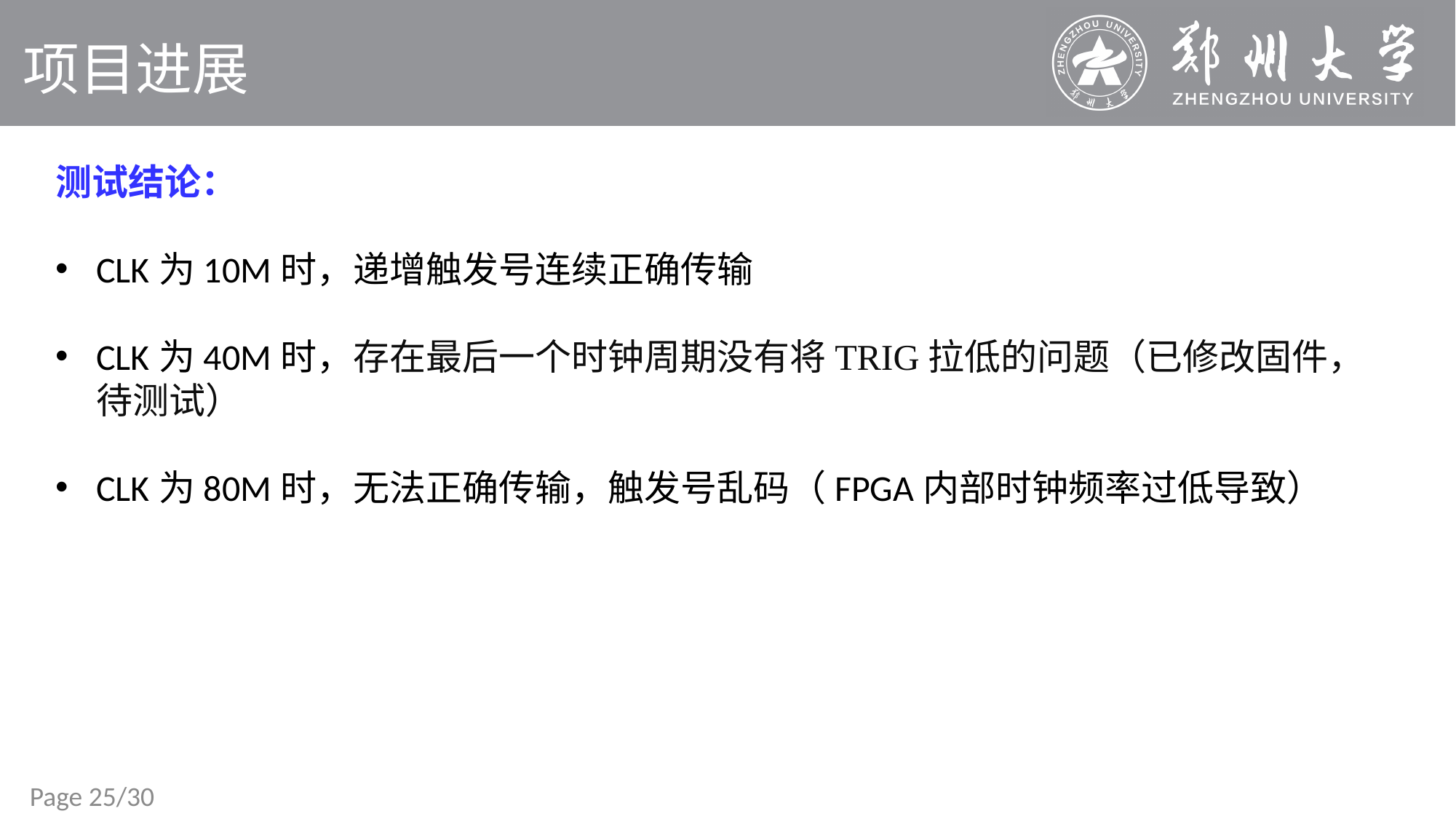

项目进展
测试结论：

CLK为10M时，递增触发号连续正确传输

CLK为40M时，存在最后一个时钟周期没有将TRIG拉低的问题（已修改固件，待测试）

CLK为80M时，无法正确传输，触发号乱码（FPGA内部时钟频率过低导致）